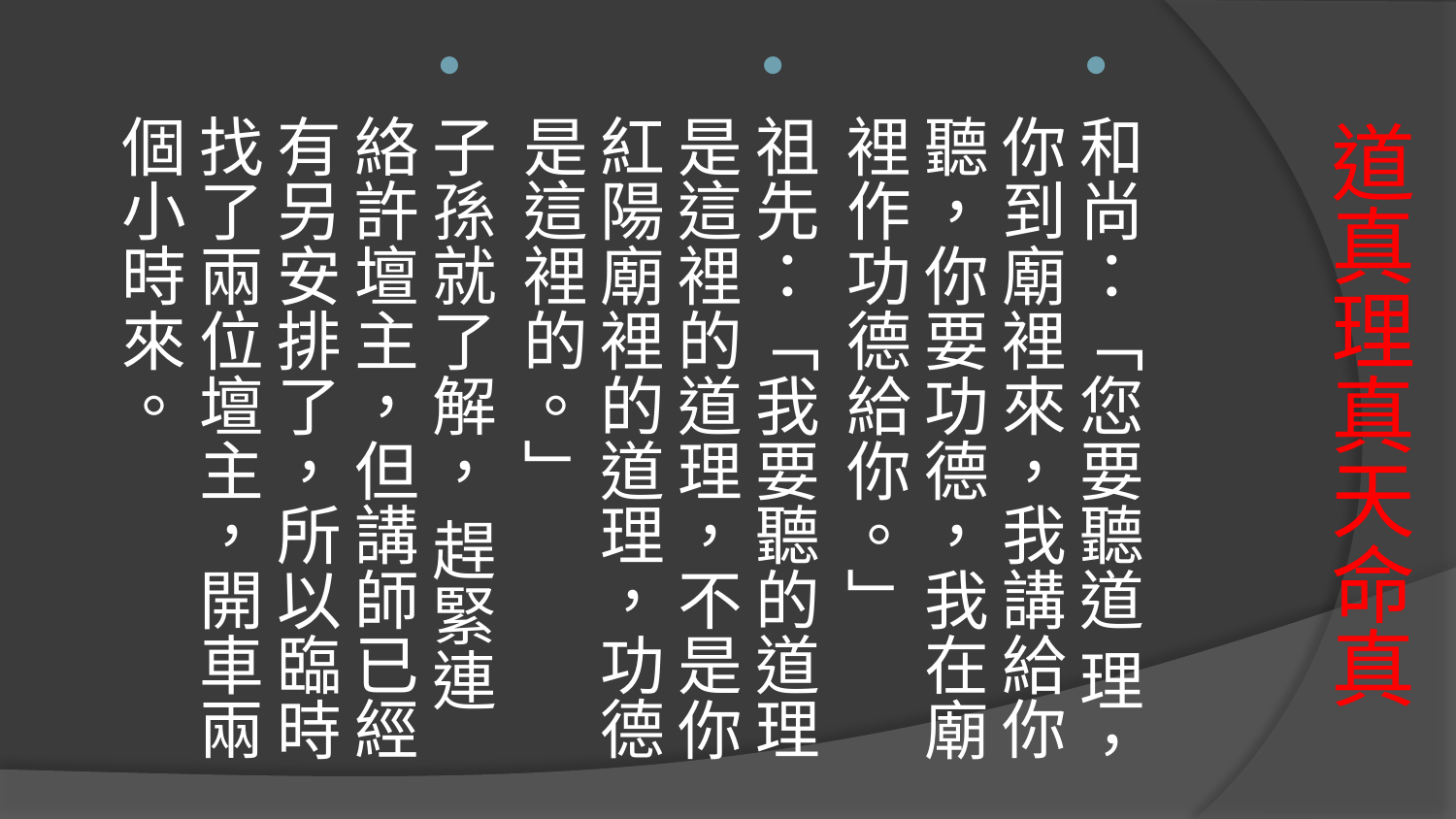

和尚：「您要聽道 理，你到廟裡來，我講給你聽，你要功德，我在廟裡作功德給你。」
祖先：「我要聽的道理是這裡的道理，不是你紅陽廟裡的道理，功德是這裡的。」
子孫就了解， 趕緊連絡許壇主，但講師已經有另安排了，所以臨時找了兩位壇主，開車兩個小時來。
# 道真理真天命真